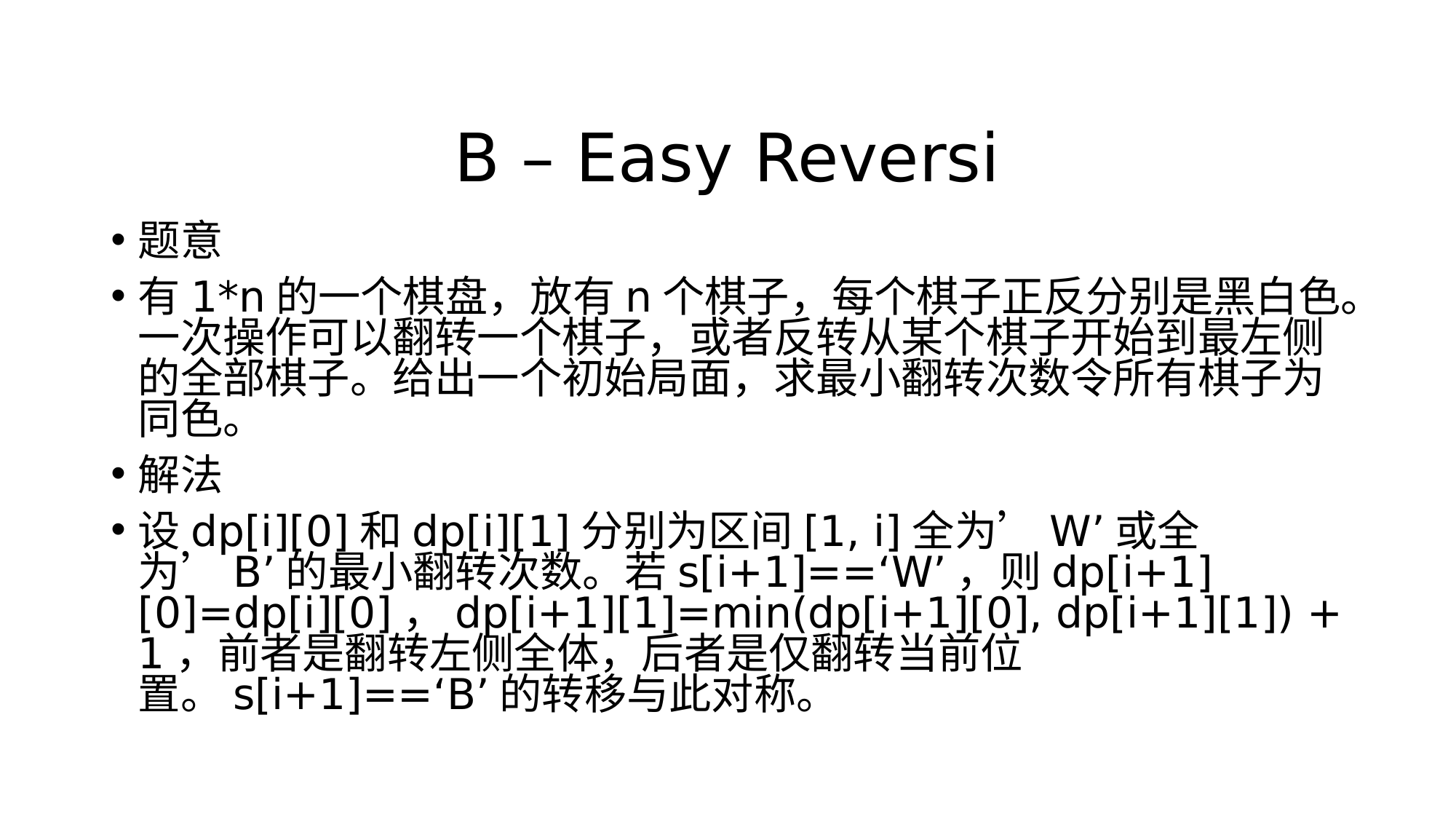

# B – Easy Reversi
题意
有1*n的一个棋盘，放有n个棋子，每个棋子正反分别是黑白色。一次操作可以翻转一个棋子，或者反转从某个棋子开始到最左侧的全部棋子。给出一个初始局面，求最小翻转次数令所有棋子为同色。
解法
设dp[i][0]和dp[i][1]分别为区间[1, i]全为’W’或全为’B’的最小翻转次数。若s[i+1]==‘W’，则dp[i+1][0]=dp[i][0]，dp[i+1][1]=min(dp[i+1][0], dp[i+1][1]) + 1，前者是翻转左侧全体，后者是仅翻转当前位置。s[i+1]==‘B’的转移与此对称。